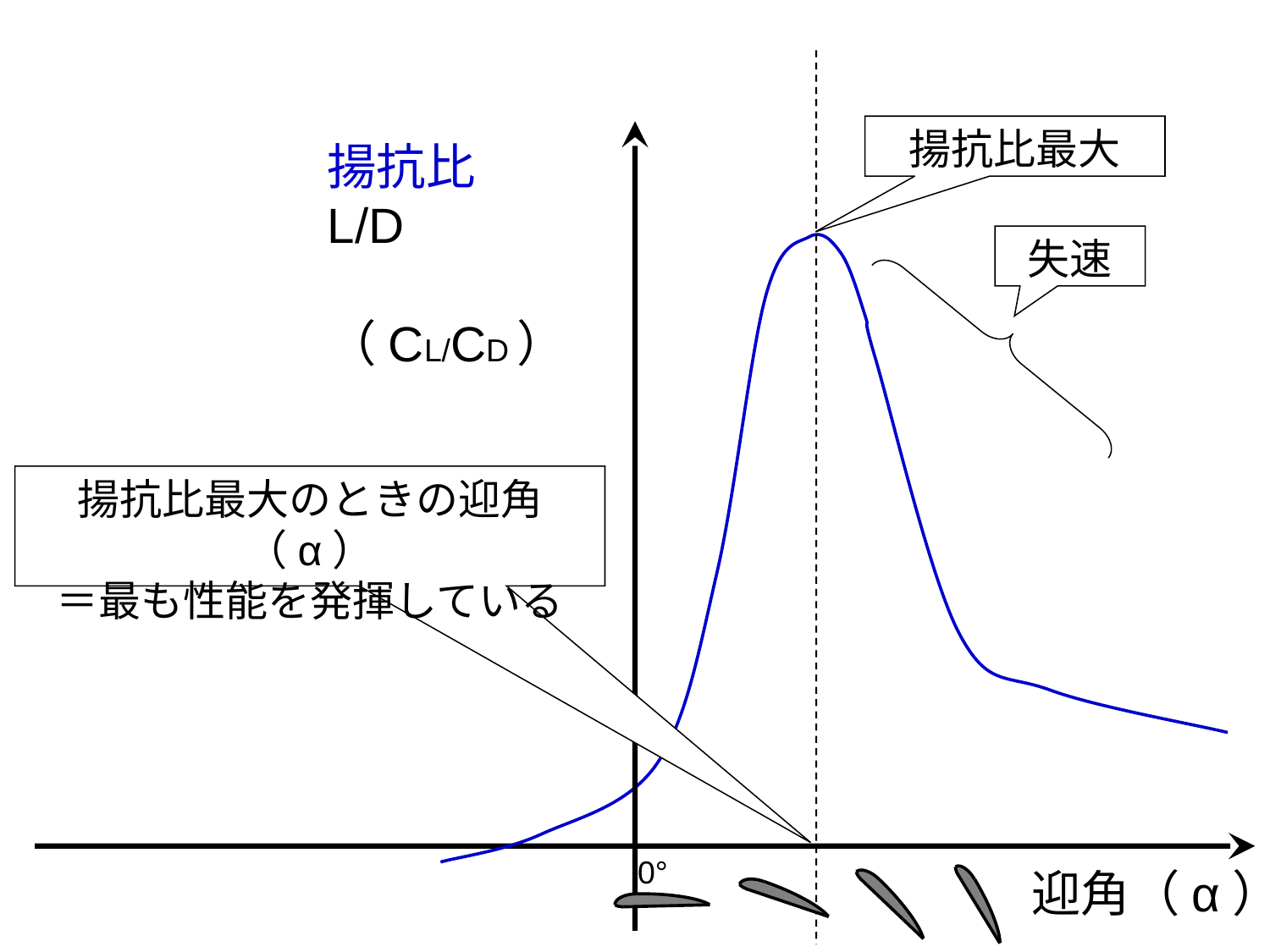

揚抗比最大

揚抗比　L/D
　　　　（CL/CD）

失速

揚抗比最大のときの迎角（α）
＝最も性能を発揮している
0°

迎角（α）